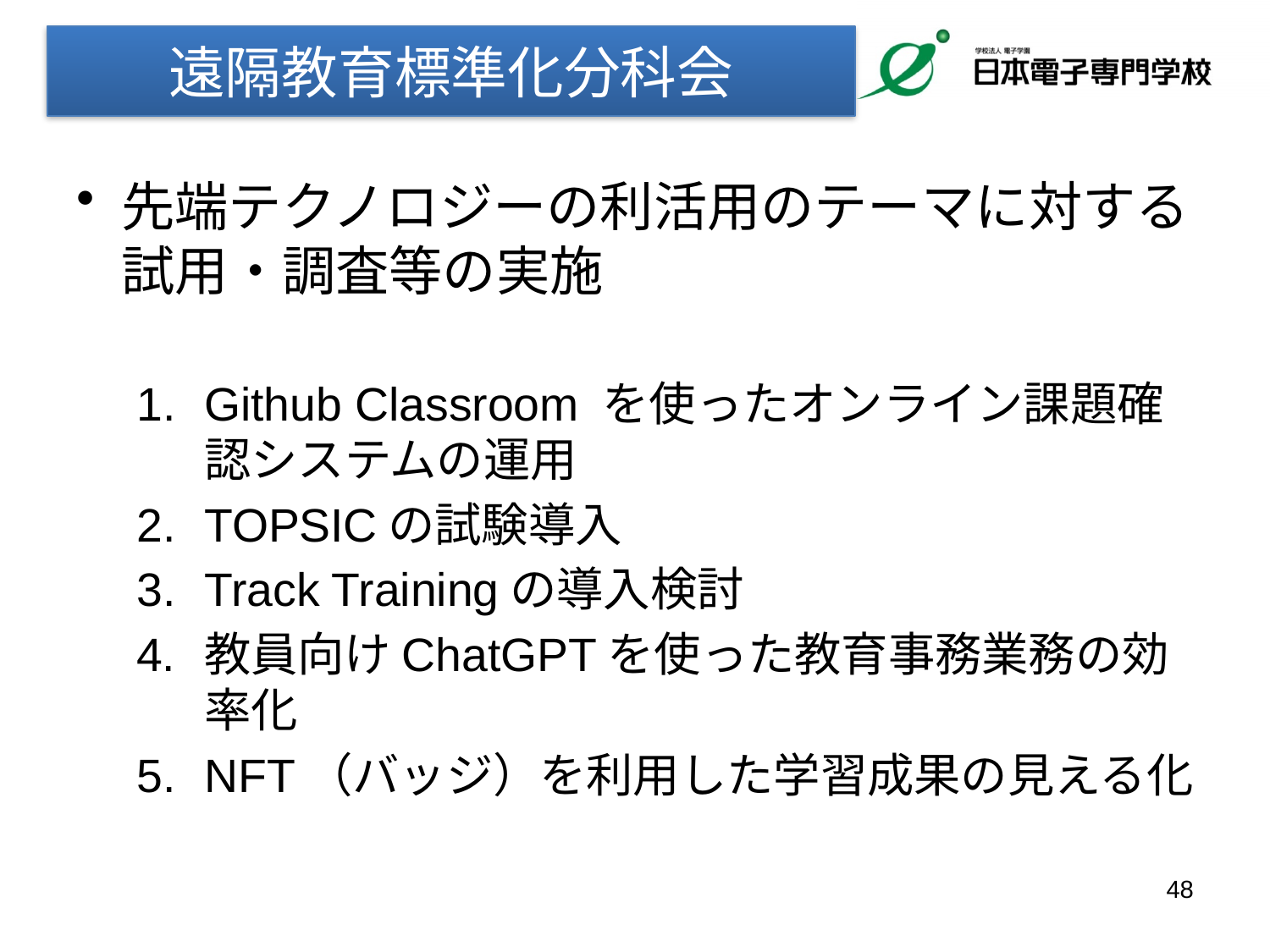

遠隔教育標準化分科会
先端テクノロジーの利活用のテーマに対する試用・調査等の実施

Github Classroom を使ったオンライン課題確認システムの運用
TOPSICの試験導入
Track Trainingの導入検討
教員向けChatGPTを使った教育事務業務の効率化
NFT（バッジ）を利用した学習成果の見える化
48